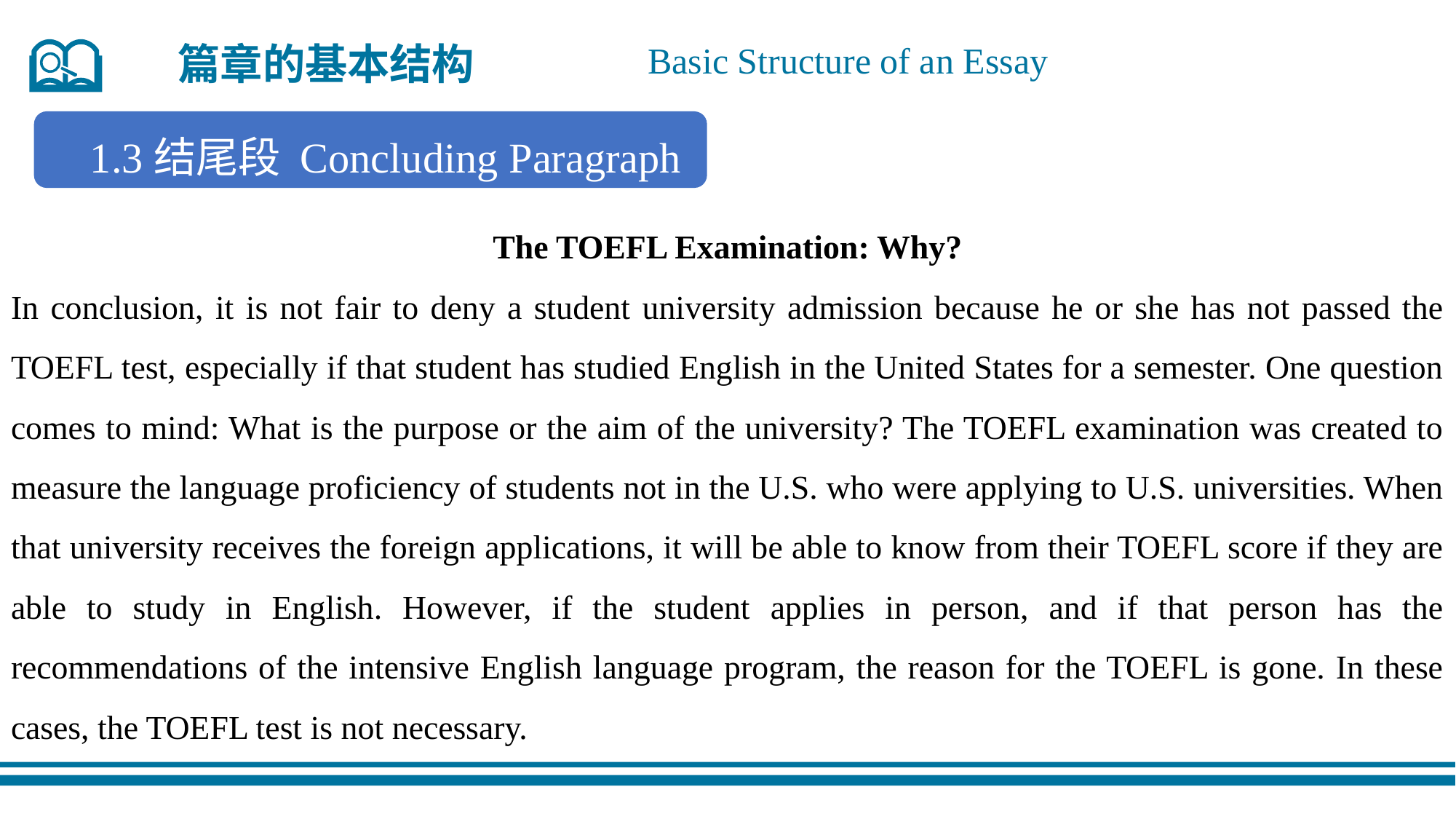

篇章的基本结构
Basic Structure of an Essay
1.3结尾段 Concluding Paragraph

The TOEFL Examination: Why?
In conclusion, it is not fair to deny a student university admission because he or she has not passed the TOEFL test, especially if that student has studied English in the United States for a semester. One question comes to mind: What is the purpose or the aim of the university? The TOEFL examination was created to measure the language proficiency of students not in the U.S. who were applying to U.S. universities. When that university receives the foreign applications, it will be able to know from their TOEFL score if they are able to study in English. However, if the student applies in person, and if that person has the recommendations of the intensive English language program, the reason for the TOEFL is gone. In these cases, the TOEFL test is not necessary.